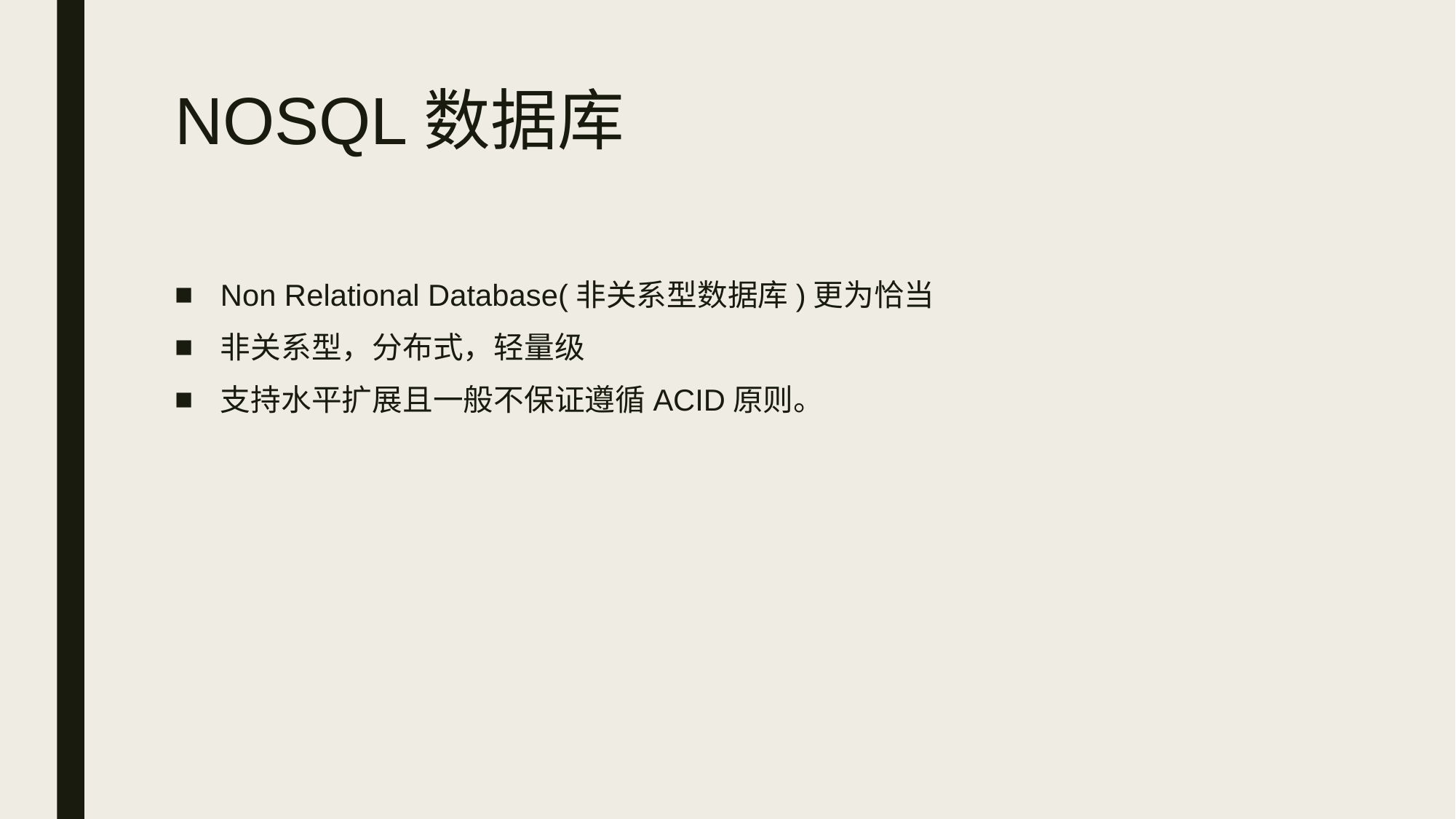

# NOSQL数据库
Non Relational Database(非关系型数据库)更为恰当
非关系型，分布式，轻量级
支持水平扩展且一般不保证遵循ACID原则。